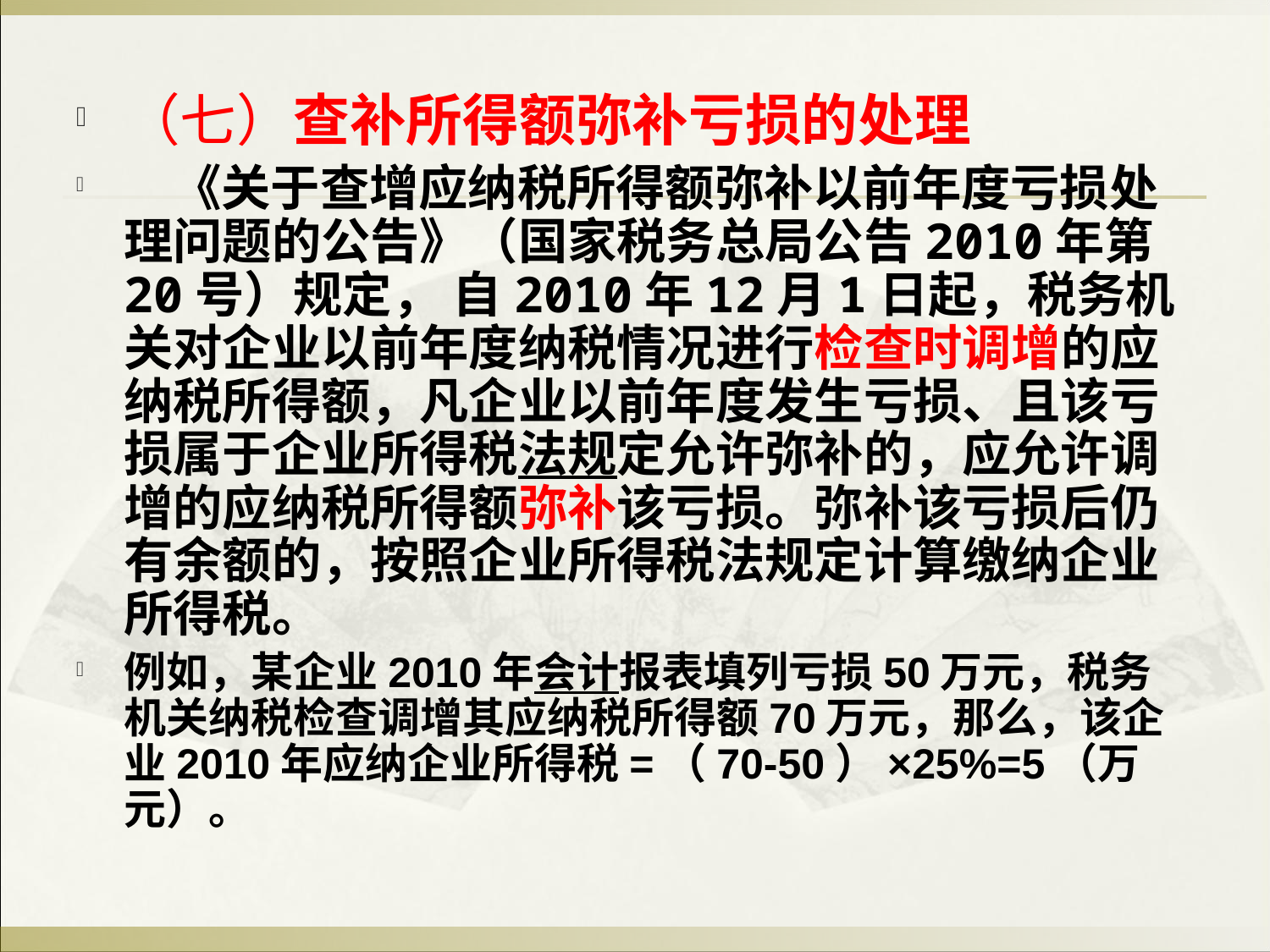

（七）查补所得额弥补亏损的处理
    《关于查增应纳税所得额弥补以前年度亏损处理问题的公告》（国家税务总局公告2010年第20号）规定， 自2010年12月1日起，税务机关对企业以前年度纳税情况进行检查时调增的应纳税所得额，凡企业以前年度发生亏损、且该亏损属于企业所得税法规定允许弥补的，应允许调增的应纳税所得额弥补该亏损。弥补该亏损后仍有余额的，按照企业所得税法规定计算缴纳企业所得税。
例如，某企业2010年会计报表填列亏损50万元，税务机关纳税检查调增其应纳税所得额70万元，那么，该企业2010年应纳企业所得税=（70-50）×25%=5（万元）。